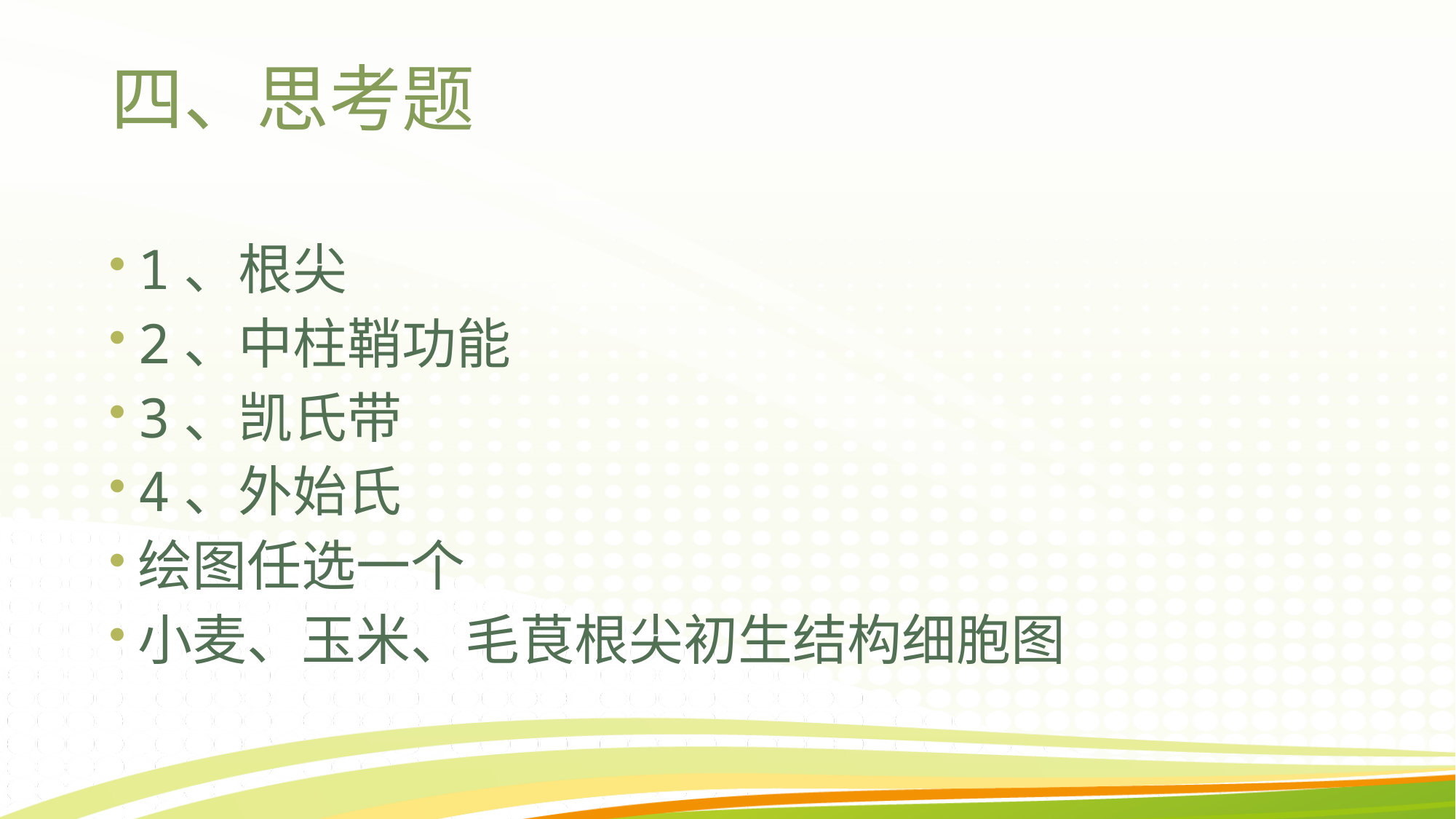

# 四、思考题

1、根尖
2、中柱鞘功能
3、凯氏带
4、外始氏
绘图任选一个
小麦、玉米、毛茛根尖初生结构细胞图